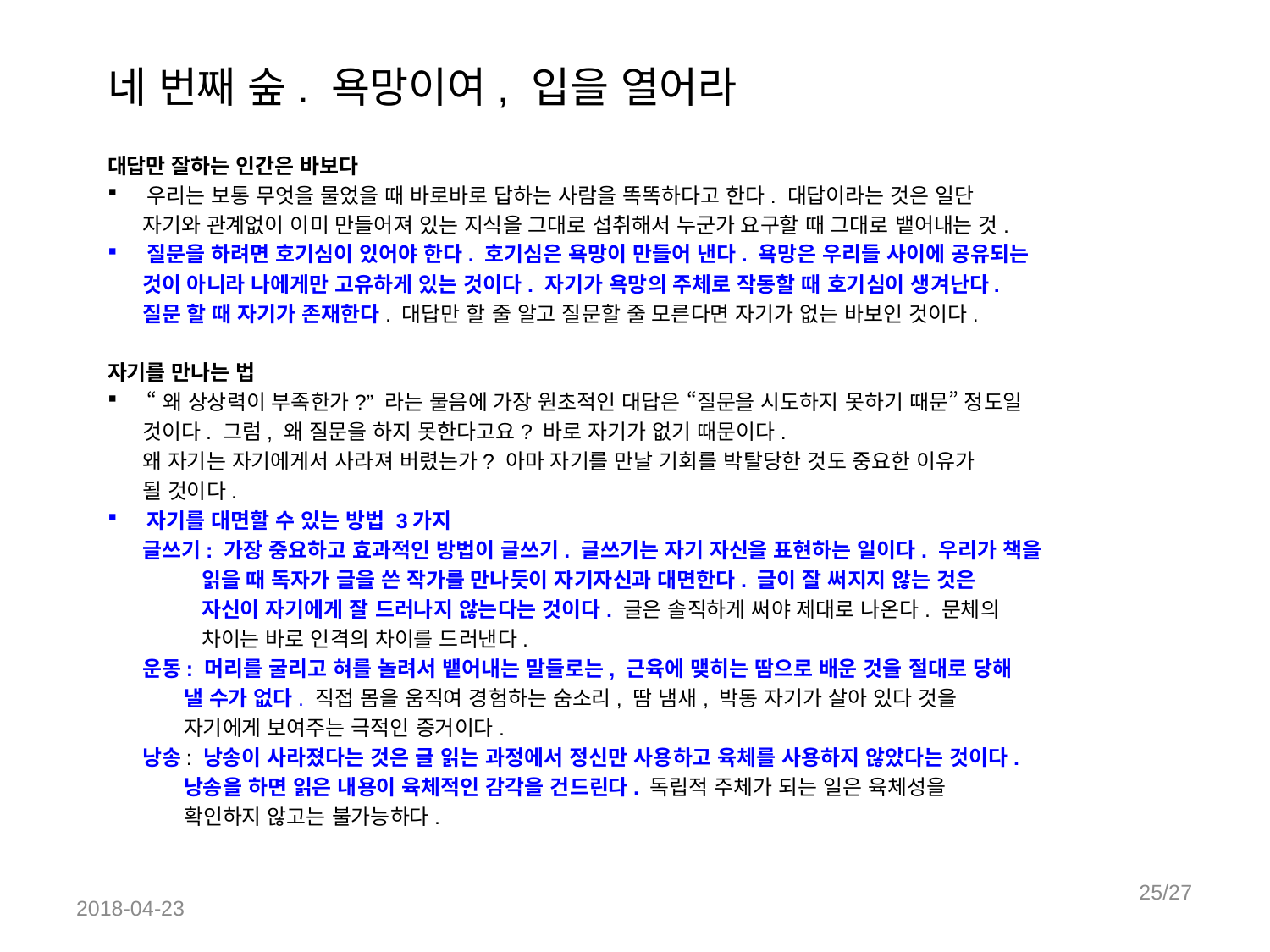

# 네 번째 숲. 욕망이여, 입을 열어라
대답만 잘하는 인간은 바보다
우리는 보통 무엇을 물었을 때 바로바로 답하는 사람을 똑똑하다고 한다. 대답이라는 것은 일단
     자기와 관계없이 이미 만들어져 있는 지식을 그대로 섭취해서 누군가 요구할 때 그대로 뱉어내는 것.
질문을 하려면 호기심이 있어야 한다. 호기심은 욕망이 만들어 낸다. 욕망은 우리들 사이에 공유되는
     것이 아니라 나에게만 고유하게 있는 것이다. 자기가 욕망의 주체로 작동할 때 호기심이 생겨난다.
     질문 할 때 자기가 존재한다. 대답만 할 줄 알고 질문할 줄 모른다면 자기가 없는 바보인 것이다.

자기를 만나는 법
“왜 상상력이 부족한가?” 라는 물음에 가장 원초적인 대답은 “질문을 시도하지 못하기 때문” 정도일
     것이다. 그럼, 왜 질문을 하지 못한다고요? 바로 자기가 없기 때문이다.
     왜 자기는 자기에게서 사라져 버렸는가? 아마 자기를 만날 기회를 박탈당한 것도 중요한 이유가
     될 것이다.
자기를 대면할 수 있는 방법 3가지
     글쓰기: 가장 중요하고 효과적인 방법이 글쓰기. 글쓰기는 자기 자신을 표현하는 일이다. 우리가 책을
               읽을 때 독자가 글을 쓴 작가를 만나듯이 자기자신과 대면한다. 글이 잘 써지지 않는 것은
               자신이 자기에게 잘 드러나지 않는다는 것이다. 글은 솔직하게 써야 제대로 나온다. 문체의
               차이는 바로 인격의 차이를 드러낸다.
     운동: 머리를 굴리고 혀를 놀려서 뱉어내는 말들로는, 근육에 맺히는 땀으로 배운 것을 절대로 당해
            낼 수가 없다. 직접 몸을 움직여 경험하는 숨소리, 땀 냄새, 박동 자기가 살아 있다 것을
            자기에게 보여주는 극적인 증거이다.
     낭송: 낭송이 사라졌다는 것은 글 읽는 과정에서 정신만 사용하고 육체를 사용하지 않았다는 것이다.
            낭송을 하면 읽은 내용이 육체적인 감각을 건드린다. 독립적 주체가 되는 일은 육체성을
            확인하지 않고는 불가능하다.
25/27
2018-04-23